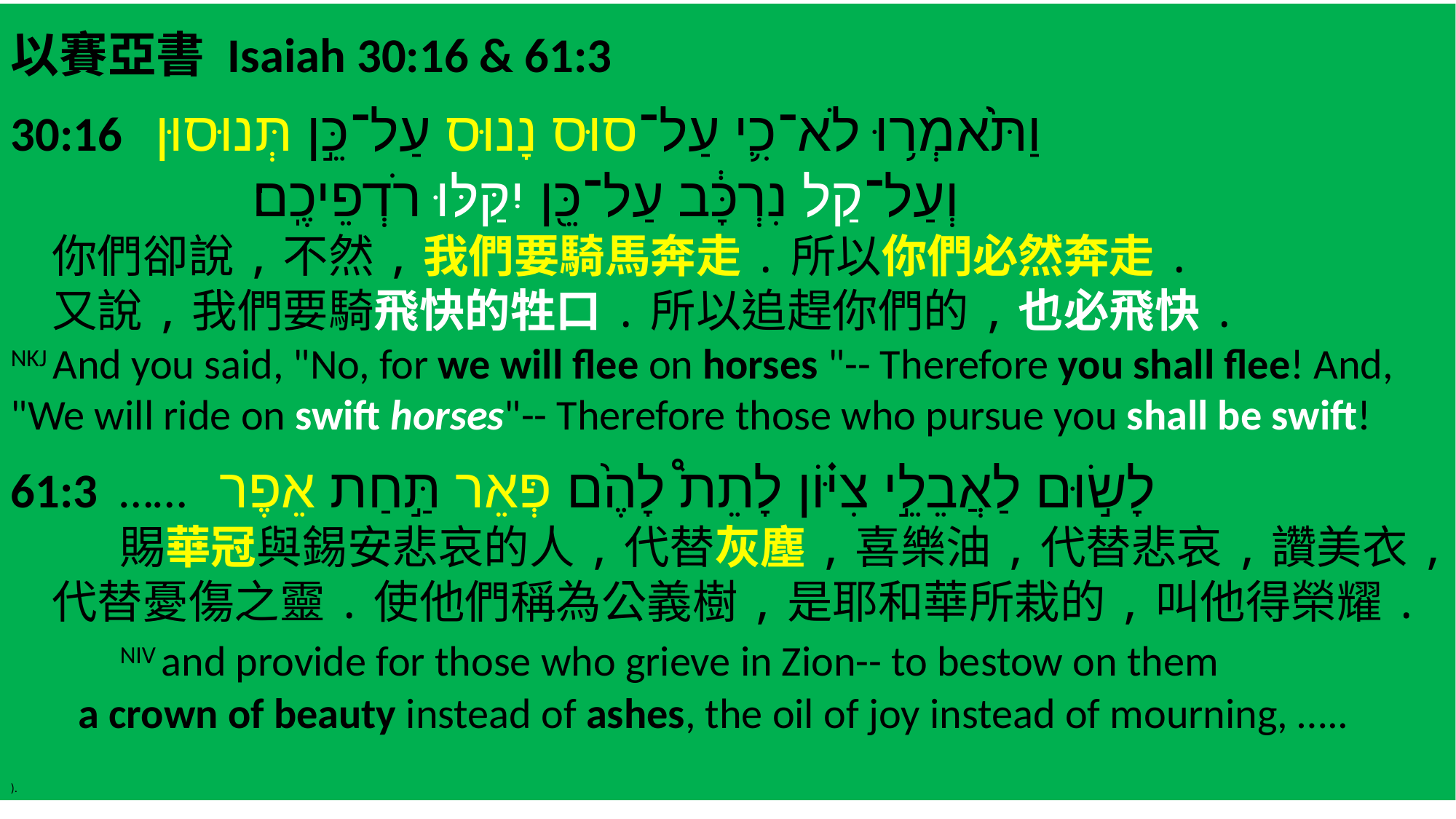

以賽亞書 Isaiah 30:16 & 61:3

30:16   וַתֹּ֙אמְר֥וּ לֹא־כִ֛י עַל־סוּס נָנוּס עַל־כֵּ֣ן תְּנוּסוּן
                 וְעַל־קַל נִרְכָּ֔ב עַל־כֵּ֖ן יִקַּלּוּ רֹדְפֵיכֶֽם׃
   你們卻說,不然,我們要騎馬奔走.所以你們必然奔走.
   又說,我們要騎飛快的牲口.所以追趕你們的,也必飛快.
NKJ And you said, "No, for we will flee on horses "-- Therefore you shall flee! And, "We will ride on swift horses"-- Therefore those who pursue you shall be swift!

61:3  ……   לָשׂ֣וּם לַאֲבֵלֵ֣י צִיּ֗וֹן לָתֵת֩ לָהֶ֙ם פְּאֵר תַּ֣חַת אֵפֶר
	賜華冠與錫安悲哀的人,代替灰塵,喜樂油,代替悲哀,讚美衣,
   代替憂傷之靈.使他們稱為公義樹,是耶和華所栽的,叫他得榮耀.
	NIV and provide for those who grieve in Zion-- to bestow on them
       a crown of beauty instead of ashes, the oil of joy instead of mourning, …..

).